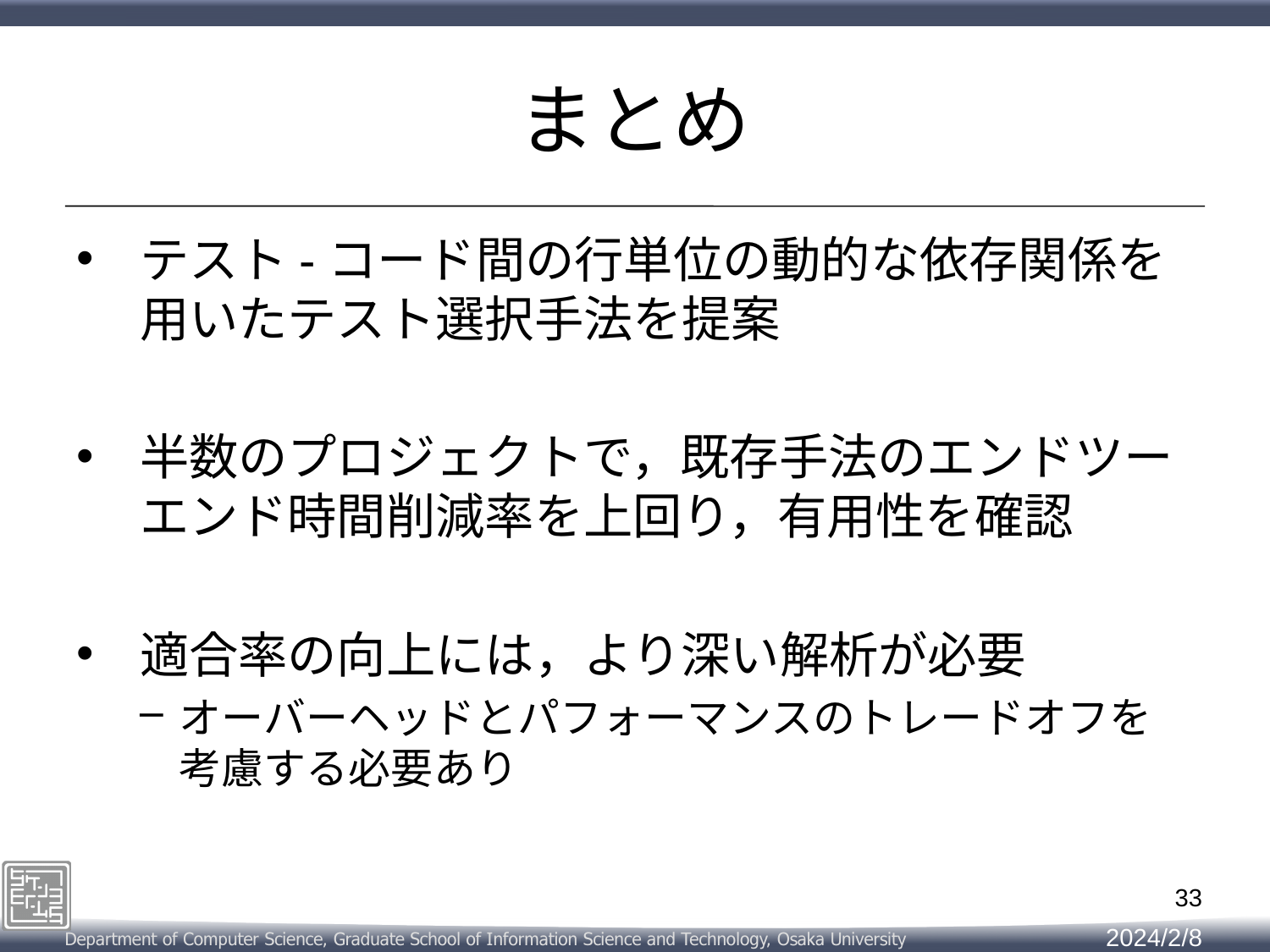

# まとめ
テスト-コード間の行単位の動的な依存関係を用いたテスト選択手法を提案

半数のプロジェクトで，既存手法のエンドツーエンド時間削減率を上回り，有用性を確認

適合率の向上には，より深い解析が必要
オーバーヘッドとパフォーマンスのトレードオフを考慮する必要あり
33
2024/2/8